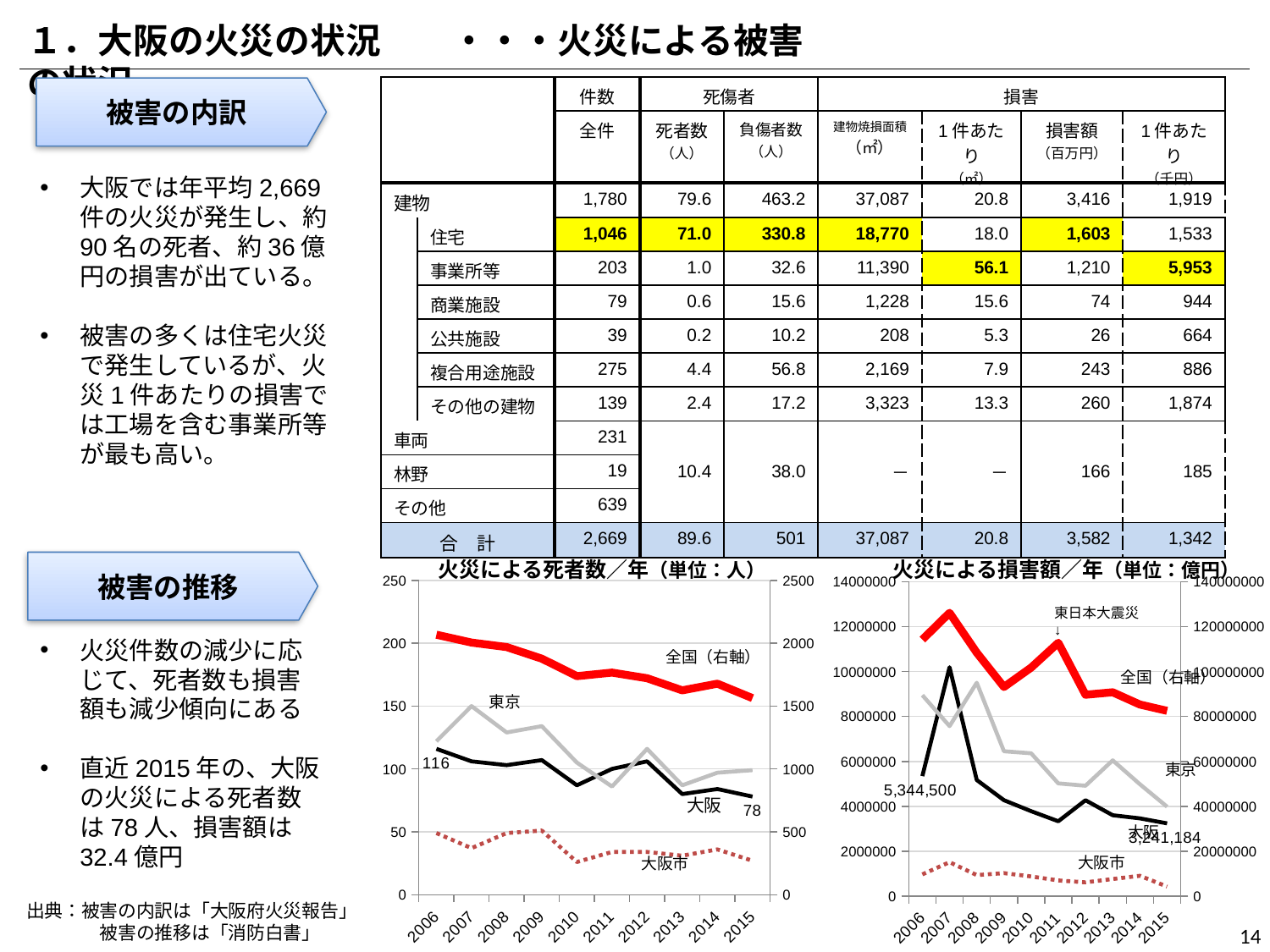

１．大阪の火災の状況　　・・・火災による被害の状況
|  |  | 件数 | 死傷者 |  | 損害 |  |  |  |
| --- | --- | --- | --- | --- | --- | --- | --- | --- |
|  |  | 全件 | 死者数 （人） | 負傷者数 （人） | 建物焼損面積 （㎡） | 1件あたり （㎡） | 損害額 （百万円） | 1件あたり （千円） |
| 建物 |  | 1,780 | 79.6 | 463.2 | 37,087 | 20.8 | 3,416 | 1,919 |
|  | 住宅 | 1,046 | 71.0 | 330.8 | 18,770 | 18.0 | 1,603 | 1,533 |
|  | 事業所等 | 203 | 1.0 | 32.6 | 11,390 | 56.1 | 1,210 | 5,953 |
|  | 商業施設 | 79 | 0.6 | 15.6 | 1,228 | 15.6 | 74 | 944 |
|  | 公共施設 | 39 | 0.2 | 10.2 | 208 | 5.3 | 26 | 664 |
|  | 複合用途施設 | 275 | 4.4 | 56.8 | 2,169 | 7.9 | 243 | 886 |
|  | その他の建物 | 139 | 2.4 | 17.2 | 3,323 | 13.3 | 260 | 1,874 |
| 車両 |  | 231 | 10.4 | 38.0 | － | － | 166 | 185 |
| 林野 |  | 19 |  |  |  |  |  |  |
| その他 |  | 639 |  |  |  |  |  |  |
| 合　計 |  | 2,669 | 89.6 | 501 | 37,087 | 20.8 | 3,582 | 1,342 |
被害の内訳
大阪では年平均2,669件の火災が発生し、約90名の死者、約36億円の損害が出ている。

被害の多くは住宅火災で発生しているが、火災1件あたりの損害では工場を含む事業所等が最も高い。
火災による死者数／年（単位：人）
火災による損害額／年（単位：億円）
被害の推移

### Chart

| Category | 大阪全域 | 大阪市 | 東京都 | 全国 |
|---|---|---|---|---|
| 2006 | 116.0 | 49.0 | 122.0 | 2067.0 |
| 2007 | 106.0 | 37.0 | 150.0 | 2005.0 |
| 2008 | 103.0 | 49.0 | 129.0 | 1969.0 |
| 2009 | 107.0 | 51.0 | 134.0 | 1877.0 |
| 2010 | 87.0 | 26.0 | 105.0 | 1738.0 |
| 2011 | 100.0 | 34.0 | 86.0 | 1766.0 |
| 2012 | 106.0 | 34.0 | 116.0 | 1721.0 |
| 2013 | 80.0 | 31.0 | 87.0 | 1625.0 |
| 2014 | 84.0 | 36.0 | 97.0 | 1678.0 |
| 2015 | 78.0 | 27.0 | 99.0 | 1563.0 |

### Chart

| Category | 大阪全域 | 大阪市 | 東京都 | 全国 |
|---|---|---|---|---|
| 2006 | 5344500.0 | 968490.0 | 8948208.0 | 114228906.0 |
| 2007 | 10192412.0 | 1514078.0 | 7571891.0 | 126161916.0 |
| 2008 | 5170523.0 | 937233.0 | 9502136.0 | 108416810.0 |
| 2009 | 4272204.0 | 1024651.0 | 6453002.0 | 93128879.0 |
| 2010 | 3783643.0 | 877275.0 | 6361868.0 | 101762173.0 |
| 2011 | 3333655.0 | 700212.0 | 5019034.0 | 112835173.0 |
| 2012 | 4271253.0 | 614825.0 | 4916557.0 | 89698625.0 |
| 2013 | 3603722.0 | 761916.0 | 6047666.0 | 90782394.0 |
| 2014 | 3462202.0 | 906963.0 | 4981293.0 | 85318835.0 |
| 2015 | 3241184.0 | 427083.0 | 3980046.0 | 82520479.0 |
東日本大震災
↓
火災件数の減少に応じて、死者数も損害額も減少傾向にある

直近2015年の、大阪の火災による死者数は78人、損害額は32.4億円
全国（右軸）
全国（右軸）
東京
東京
大阪
大阪
大阪市
大阪市
出典：被害の内訳は「大阪府火災報告」
　　　　被害の推移は「消防白書」
14